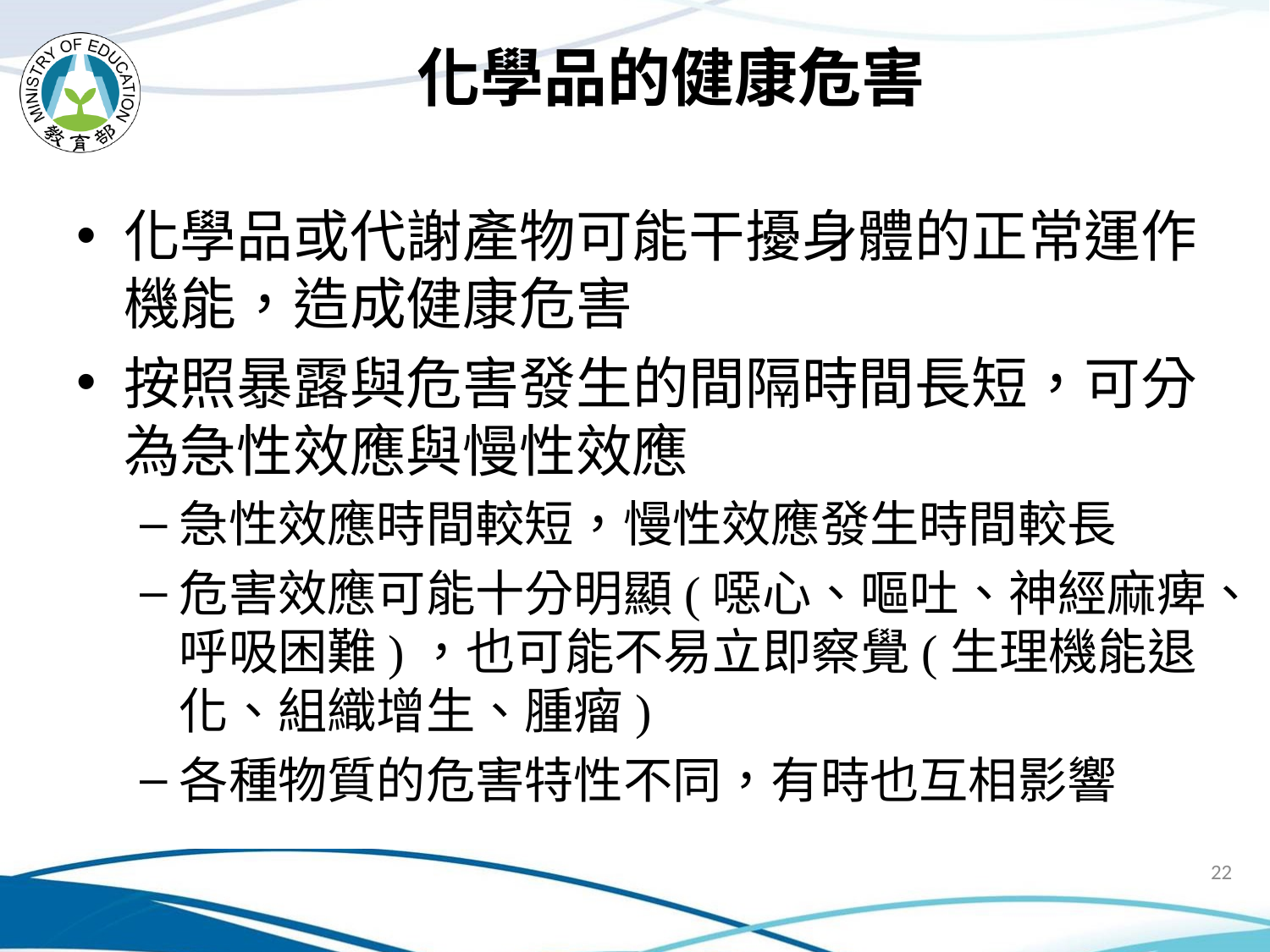

# 化學品的健康危害
化學品或代謝產物可能干擾身體的正常運作機能，造成健康危害
按照暴露與危害發生的間隔時間長短，可分為急性效應與慢性效應
急性效應時間較短，慢性效應發生時間較長
危害效應可能十分明顯(噁心、嘔吐、神經麻痺、呼吸困難)，也可能不易立即察覺(生理機能退化、組織增生、腫瘤)
各種物質的危害特性不同，有時也互相影響
22